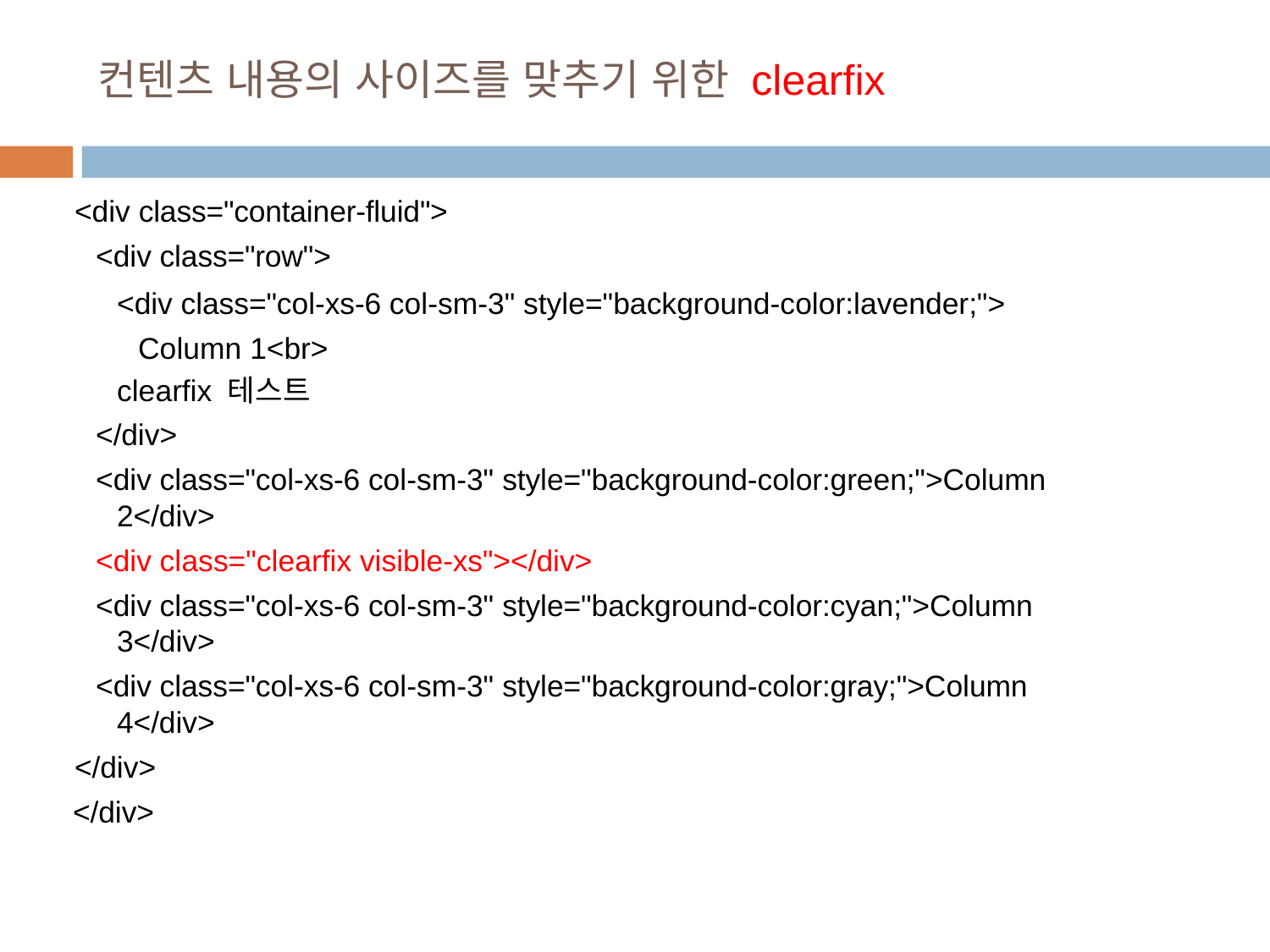

# 컨텐츠 내용의 사이즈를 맞추기 위한 clearfix
<div class="container-fluid">
<div class="row">
<div class="col-xs-6 col-sm-3" style="background-color:lavender;">  Column 1<br>
clearfix 테스트
</div>
<div class="col-xs-6 col-sm-3" style="background-color:green;">Column 2</div>
<div class="clearfix visible-xs"></div>
<div class="col-xs-6 col-sm-3" style="background-color:cyan;">Column 3</div>
<div class="col-xs-6 col-sm-3" style="background-color:gray;">Column 4</div>
</div>
</div>